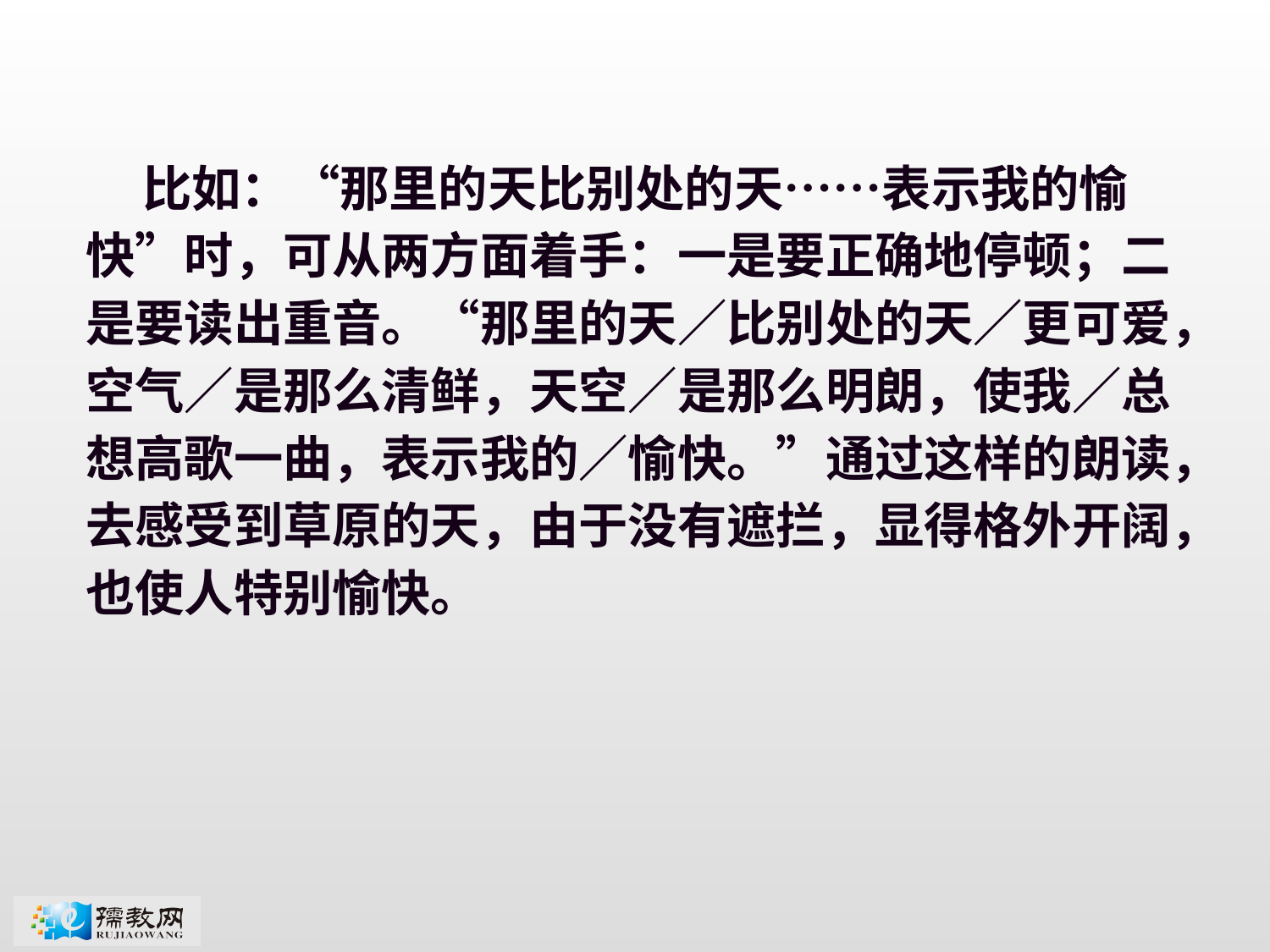

比如：“那里的天比别处的天……表示我的愉快”时，可从两方面着手：一是要正确地停顿；二是要读出重音。“那里的天∕比别处的天∕更可爱，空气∕是那么清鲜，天空∕是那么明朗，使我∕总想高歌一曲，表示我的∕愉快。”通过这样的朗读，去感受到草原的天，由于没有遮拦，显得格外开阔，也使人特别愉快。